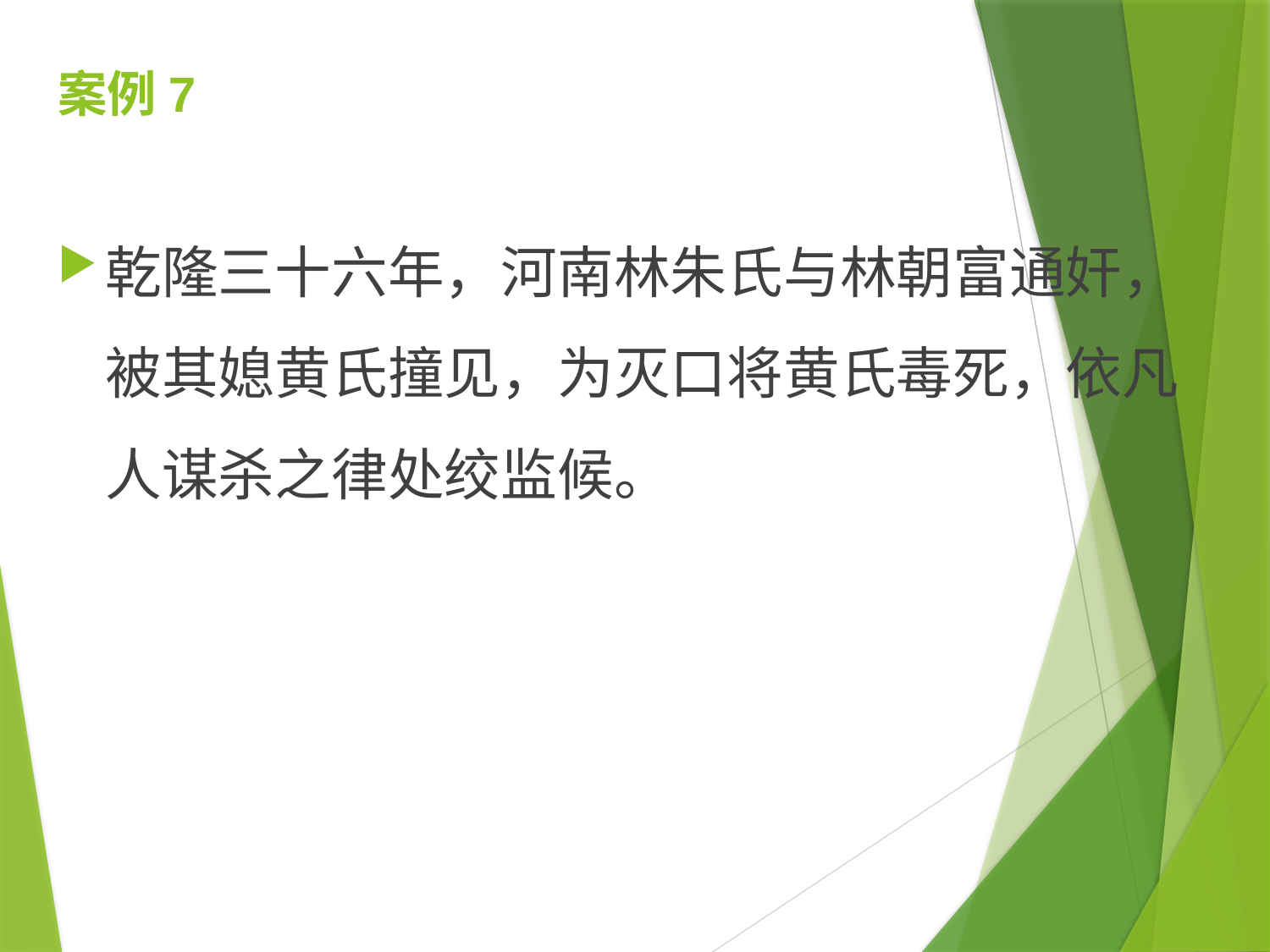

# 案例7
乾隆三十六年，河南林朱氏与林朝富通奸，被其媳黄氏撞见，为灭口将黄氏毒死，依凡人谋杀之律处绞监候。